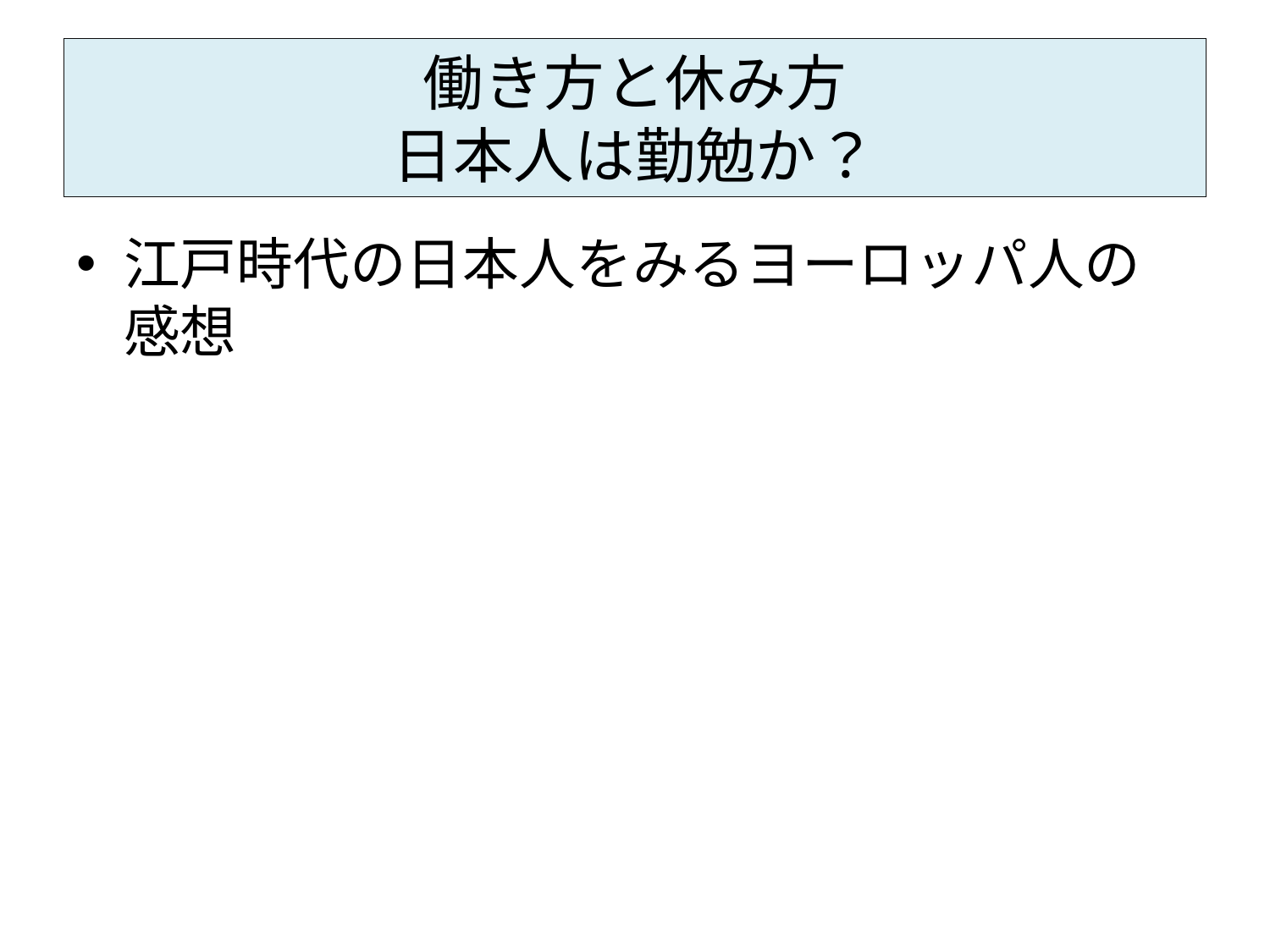

# 働き方と休み方 日本人は勤勉か？
江戸時代の日本人をみるヨーロッパ人の感想